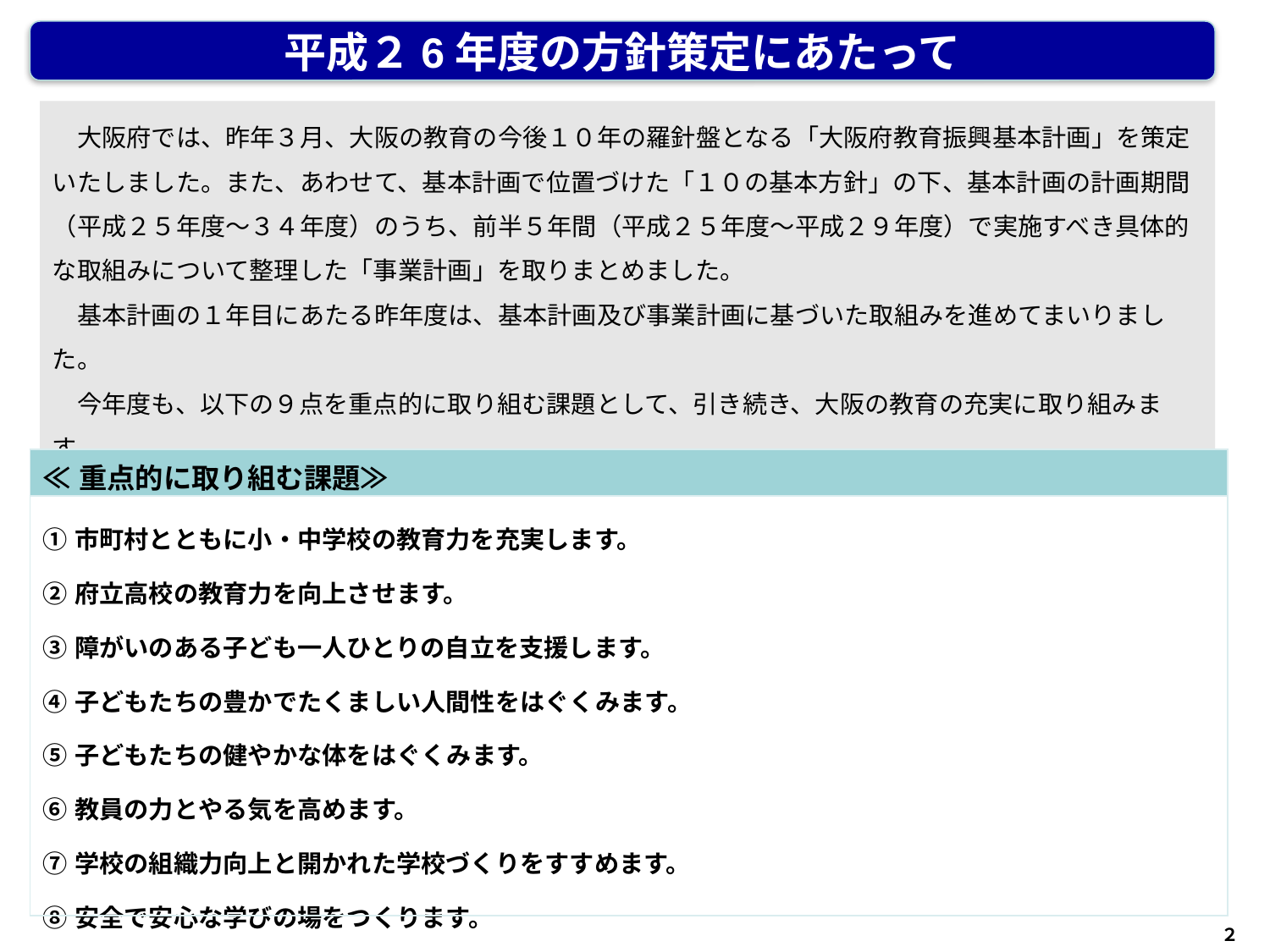

平成２6年度の方針策定にあたって
　大阪府では、昨年３月、大阪の教育の今後１０年の羅針盤となる「大阪府教育振興基本計画」を策定いたしました。また、あわせて、基本計画で位置づけた「１０の基本方針」の下、基本計画の計画期間（平成２５年度～３４年度）のうち、前半５年間（平成２５年度～平成２９年度）で実施すべき具体的な取組みについて整理した「事業計画」を取りまとめました。
　基本計画の１年目にあたる昨年度は、基本計画及び事業計画に基づいた取組みを進めてまいりました。
　今年度も、以下の９点を重点的に取り組む課題として、引き続き、大阪の教育の充実に取り組みます。
| ≪重点的に取り組む課題≫ |
| --- |
| ①市町村とともに小・中学校の教育力を充実します。 ②府立高校の教育力を向上させます。 ③障がいのある子ども一人ひとりの自立を支援します。 ④子どもたちの豊かでたくましい人間性をはぐくみます。 ⑤子どもたちの健やかな体をはぐくみます。 ⑥教員の力とやる気を高めます。 ⑦学校の組織力向上と開かれた学校づくりをすすめます。 ⑧安全で安心な学びの場をつくります。 ⑨地域の教育コミュニティづくりと家庭教育を支援します。 |
２